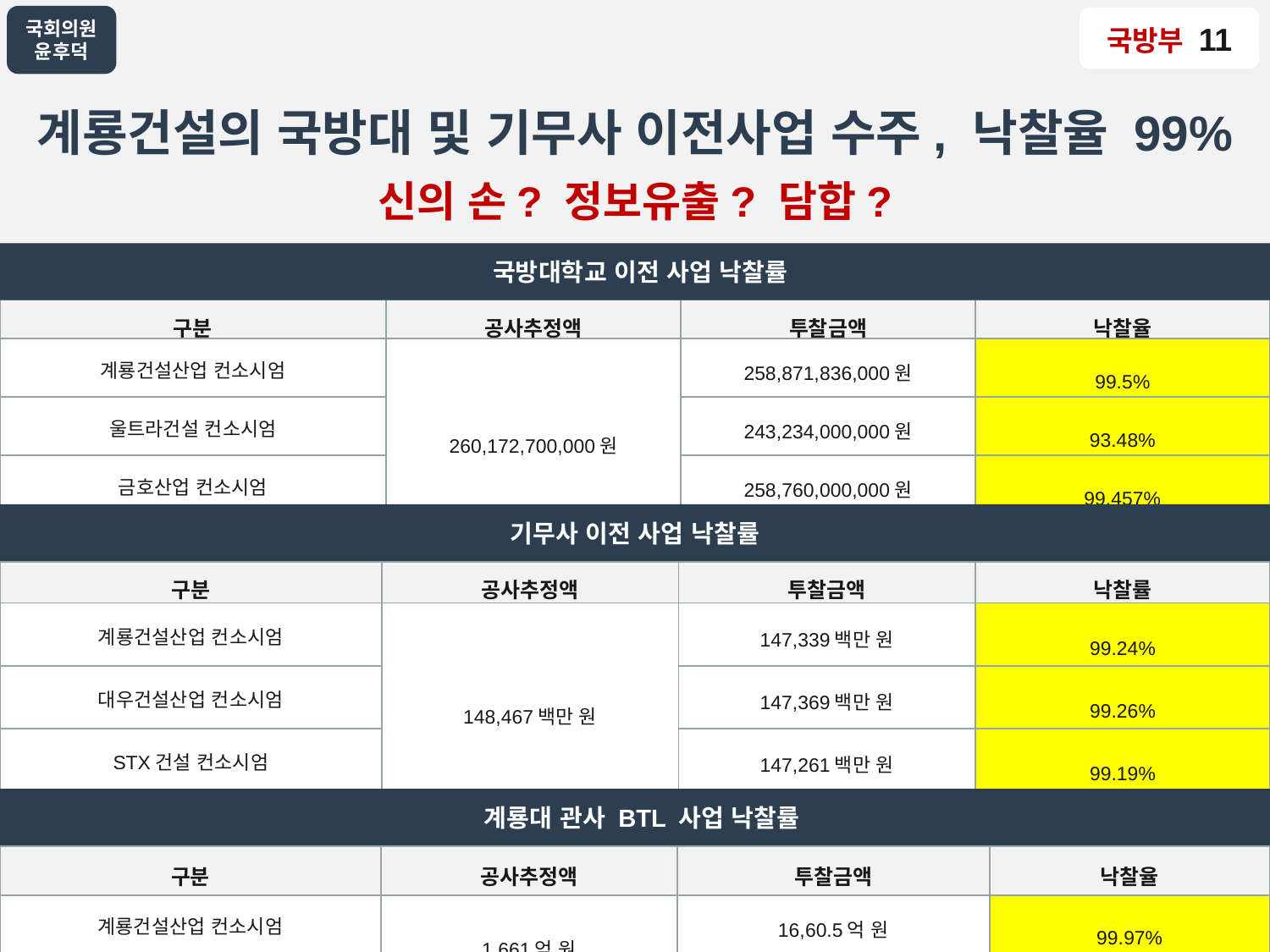

국방부 11
계룡건설의 국방대 및 기무사 이전사업 수주, 낙찰율 99%
신의 손? 정보유출? 담합?
 국방대학교 이전 사업 낙찰률
| 구분 | 공사추정액 | 투찰금액 | 낙찰율 |
| --- | --- | --- | --- |
| 계룡건설산업 컨소시엄 | 260,172,700,000원 | 258,871,836,000원 | 99.5% |
| 울트라건설 컨소시엄 |  | 243,234,000,000원 | 93.48% |
| 금호산업 컨소시엄 |  | 258,760,000,000원 | 99.457% |
기무사 이전 사업 낙찰률
| 구분 | 공사추정액 | 투찰금액 | 낙찰률 |
| --- | --- | --- | --- |
| 계룡건설산업 컨소시엄 | 148,467백만 원 | 147,339백만 원 | 99.24% |
| 대우건설산업 컨소시엄 |  | 147,369백만 원 | 99.26% |
| STX건설 컨소시엄 |  | 147,261백만 원 | 99.19% |
 계룡대 관사 BTL 사업 낙찰률
| 구분 | 공사추정액 | 투찰금액 | 낙찰율 |
| --- | --- | --- | --- |
| 계룡건설산업 컨소시엄 | 1,661억 원 | 16,60.5억 원 | 99.97% |